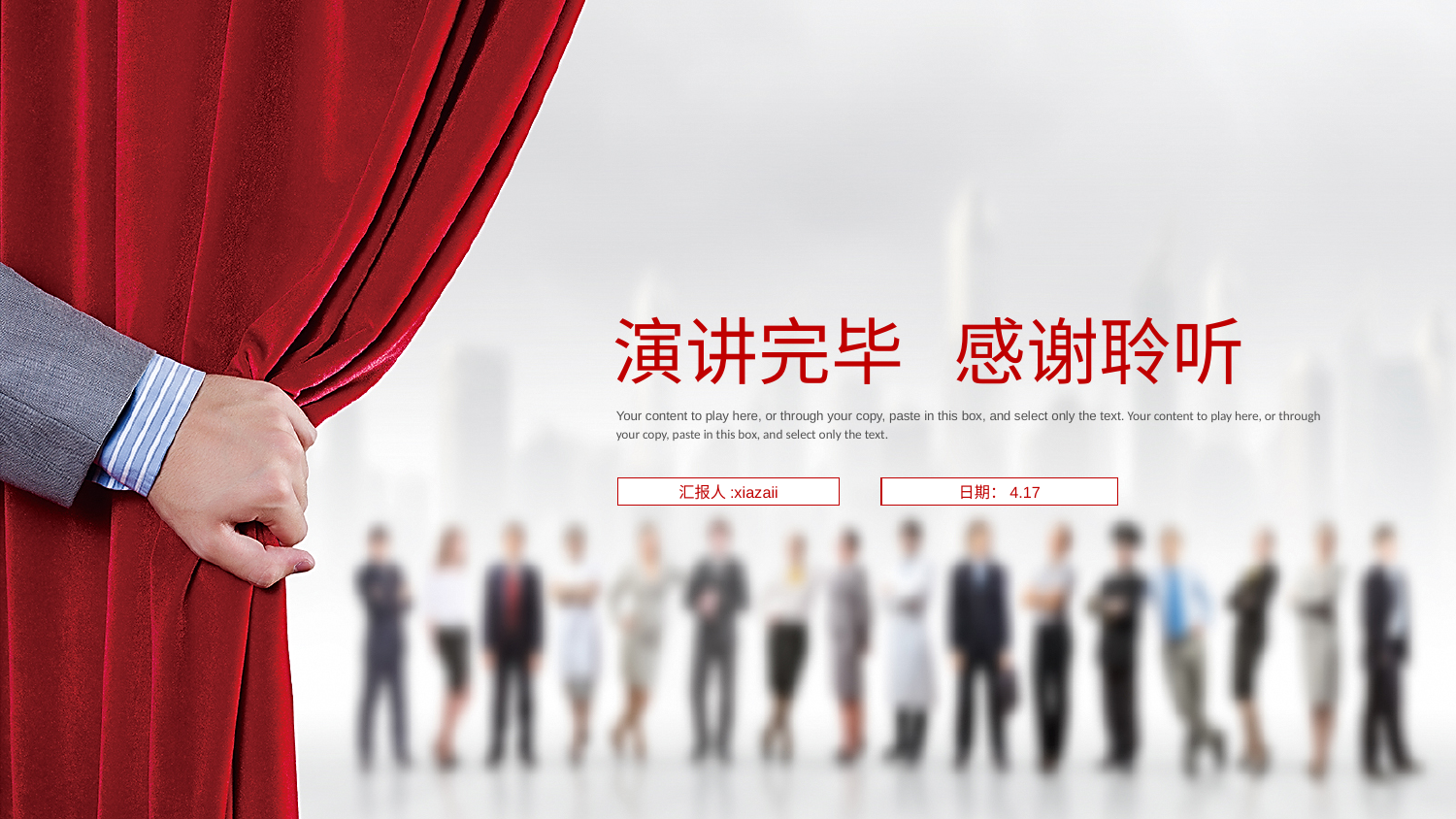

演讲完毕   感谢聆听
Your content to play here, or through your copy, paste in this box, and select only the text. Your content to play here, or through your copy, paste in this box, and select only the text.
汇报人:xiazaii
日期：4.17